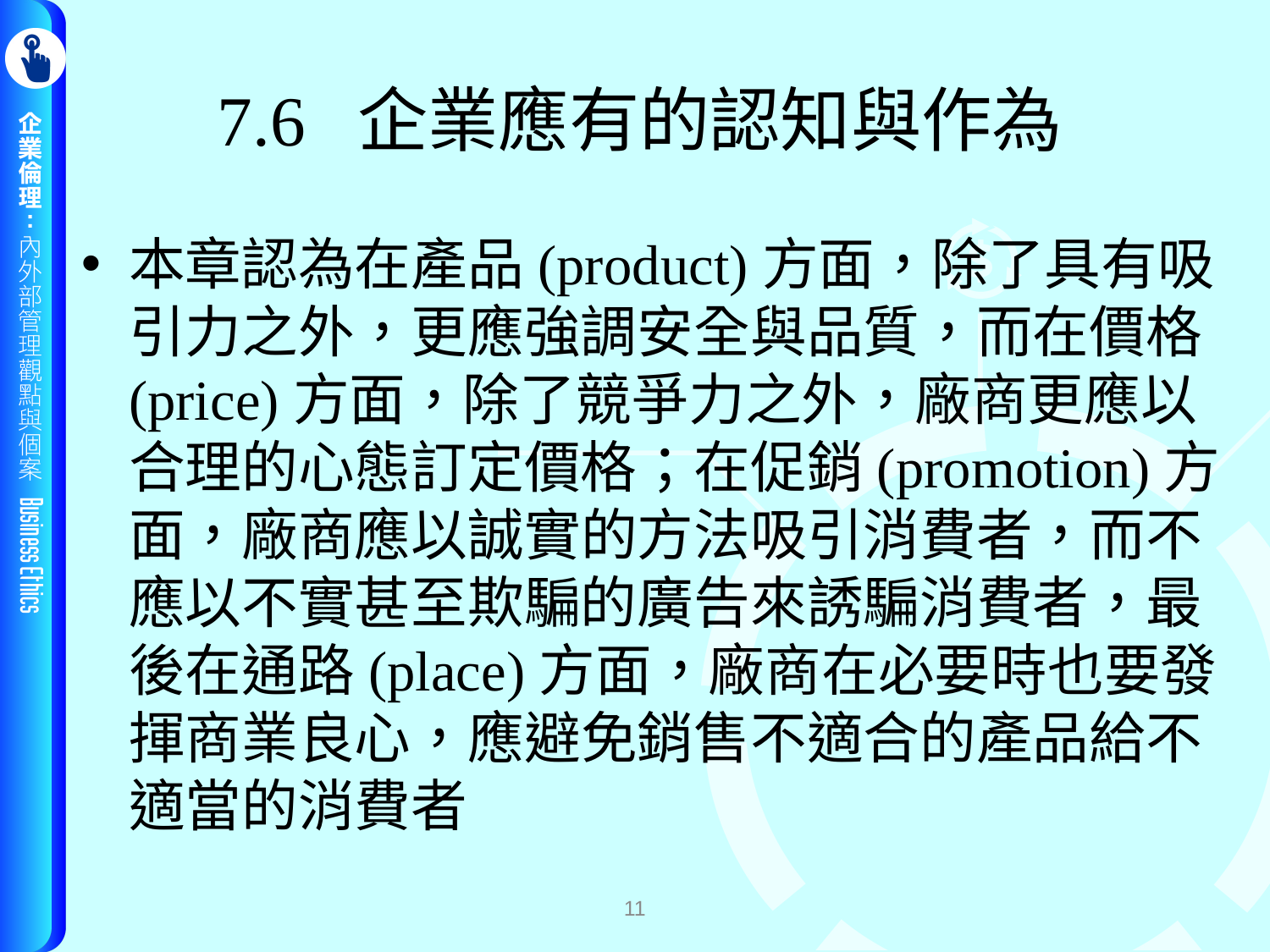

# 7.6  企業應有的認知與作為
本章認為在產品(product)方面，除了具有吸引力之外，更應強調安全與品質，而在價格(price)方面，除了競爭力之外，廠商更應以合理的心態訂定價格；在促銷(promotion)方面，廠商應以誠實的方法吸引消費者，而不應以不實甚至欺騙的廣告來誘騙消費者，最後在通路(place)方面，廠商在必要時也要發揮商業良心，應避免銷售不適合的產品給不適當的消費者
11